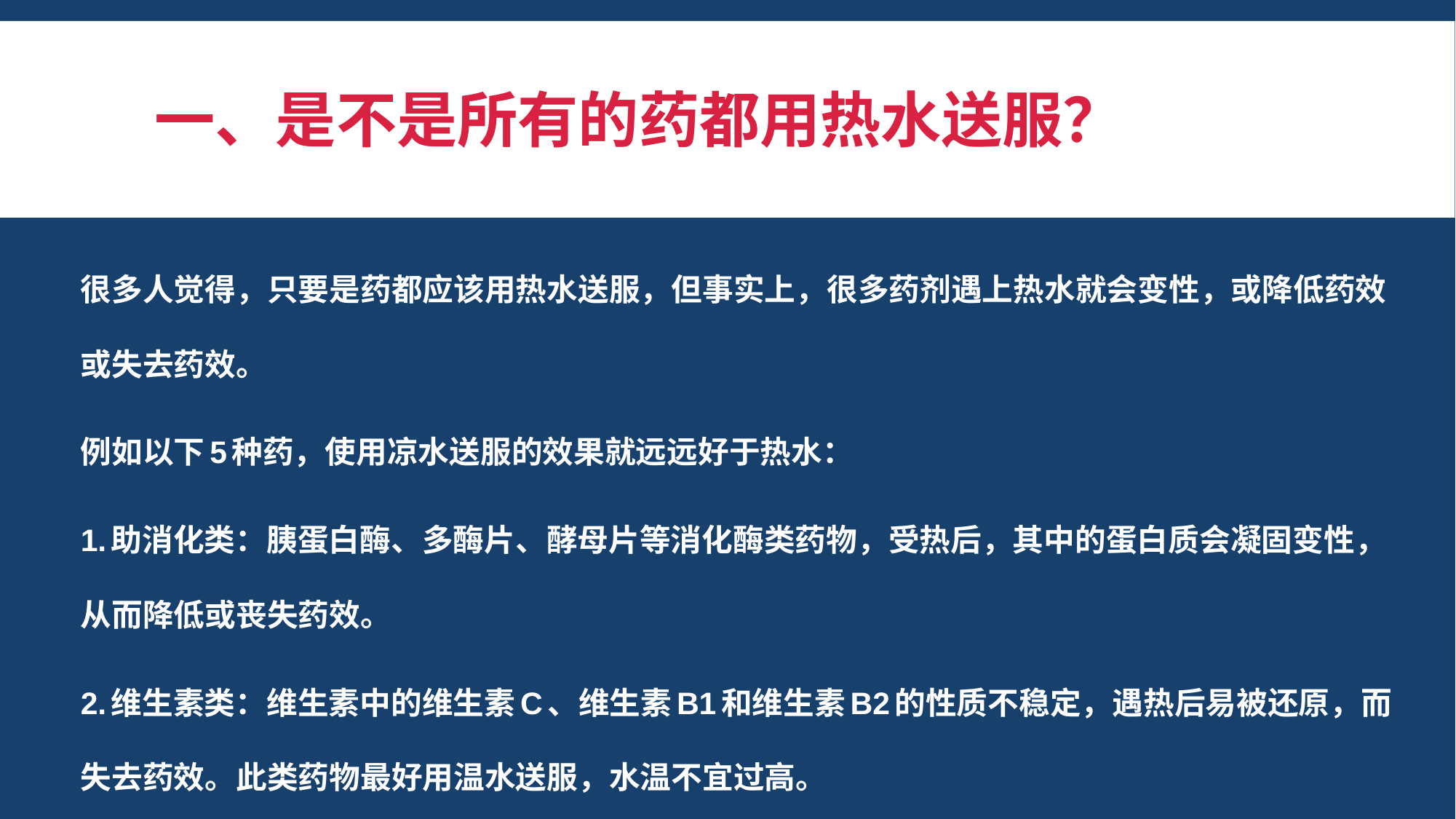

# 一、是不是所有的药都用热水送服？
很多人觉得，只要是药都应该用热水送服，但事实上，很多药剂遇上热水就会变性，或降低药效或失去药效。
例如以下5种药，使用凉水送服的效果就远远好于热水：
1.助消化类：胰蛋白酶、多酶片、酵母片等消化酶类药物，受热后，其中的蛋白质会凝固变性，从而降低或丧失药效。
2.维生素类：维生素中的维生素C、维生素B1和维生素B2的性质不稳定，遇热后易被还原，而失去药效。此类药物最好用温水送服，水温不宜过高。